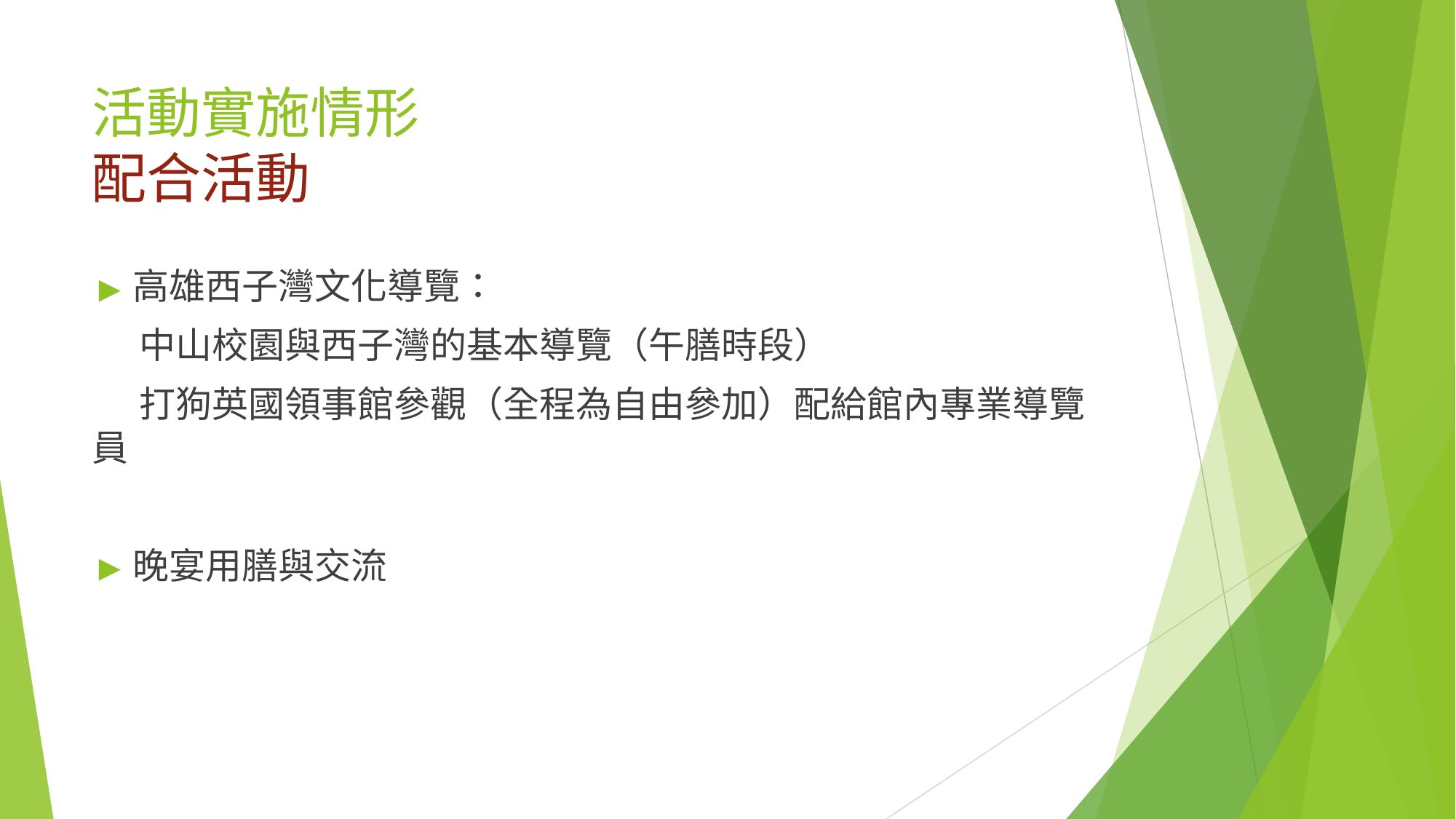

# 活動實施情形 配合活動
高雄西子灣文化導覽：
    中山校園與西子灣的基本導覽（午膳時段）
    打狗英國領事館參觀（全程為自由參加）配給館內專業導覽員

晚宴用膳與交流